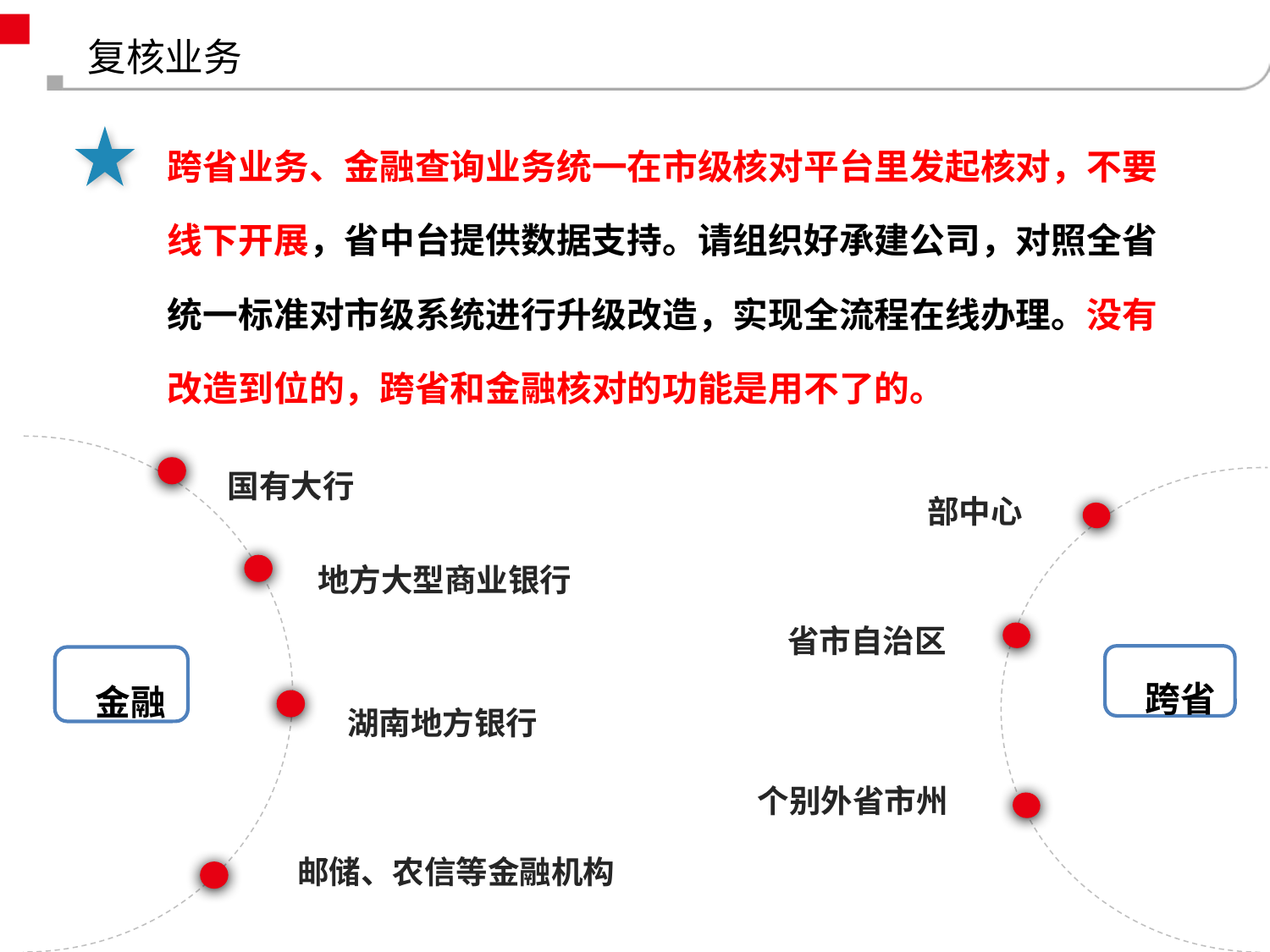

复核业务
跨省业务、金融查询业务统一在市级核对平台里发起核对，不要线下开展，省中台提供数据支持。请组织好承建公司，对照全省统一标准对市级系统进行升级改造，实现全流程在线办理。没有改造到位的，跨省和金融核对的功能是用不了的。

  金融
湖南地方银行
国有大行
地方大型商业银行
邮储、农信等金融机构
部中心

省市自治区
  跨省
个别外省市州